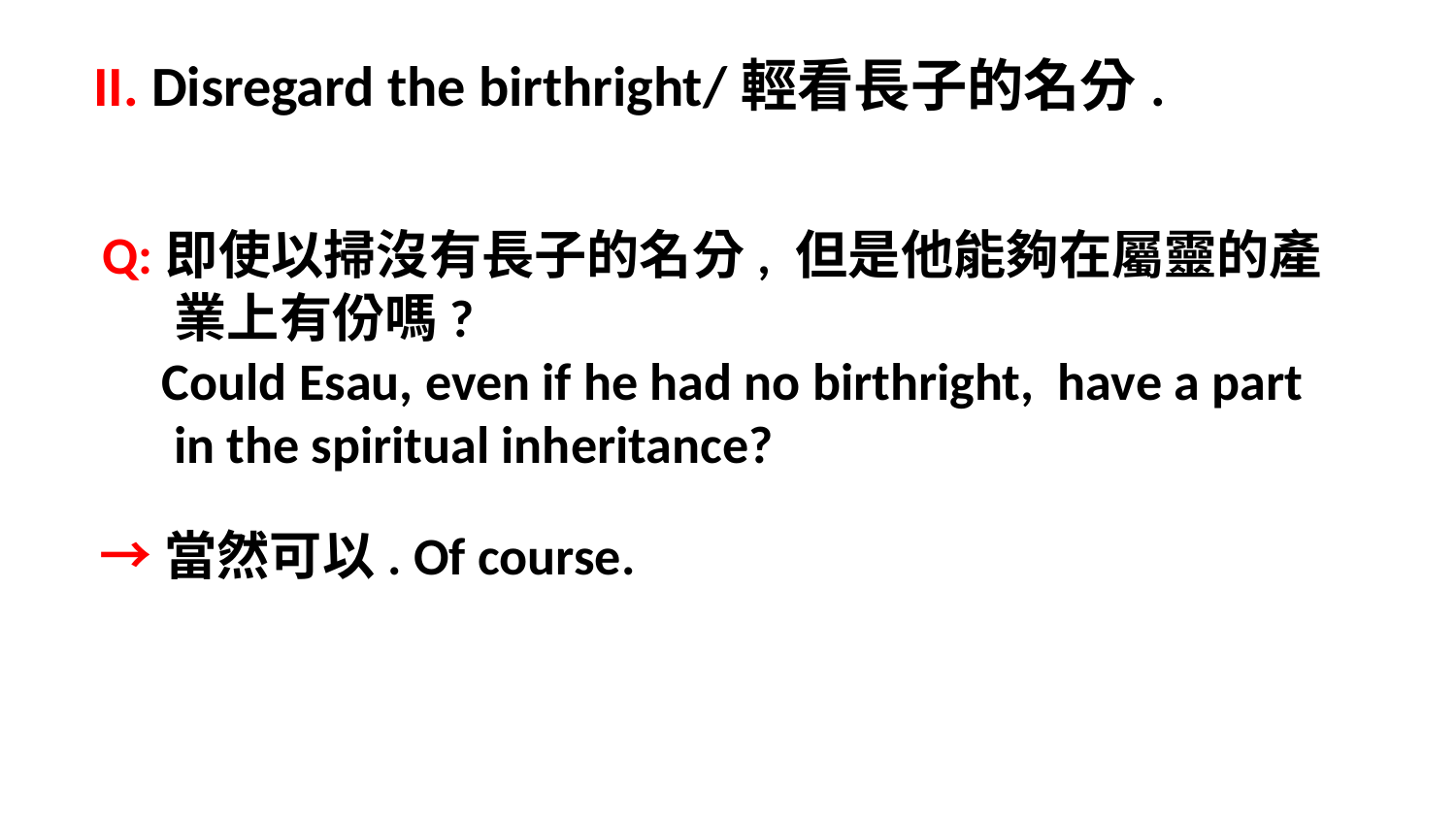

II. Disregard the birthright/輕看長子的名分.
Q:即使以掃沒有長子的名分, 但是他能夠在屬靈的產
     業上有份嗎?
     Could Esau, even if he had no birthright,  have a part
      in the spiritual inheritance?
→當然可以. Of course.